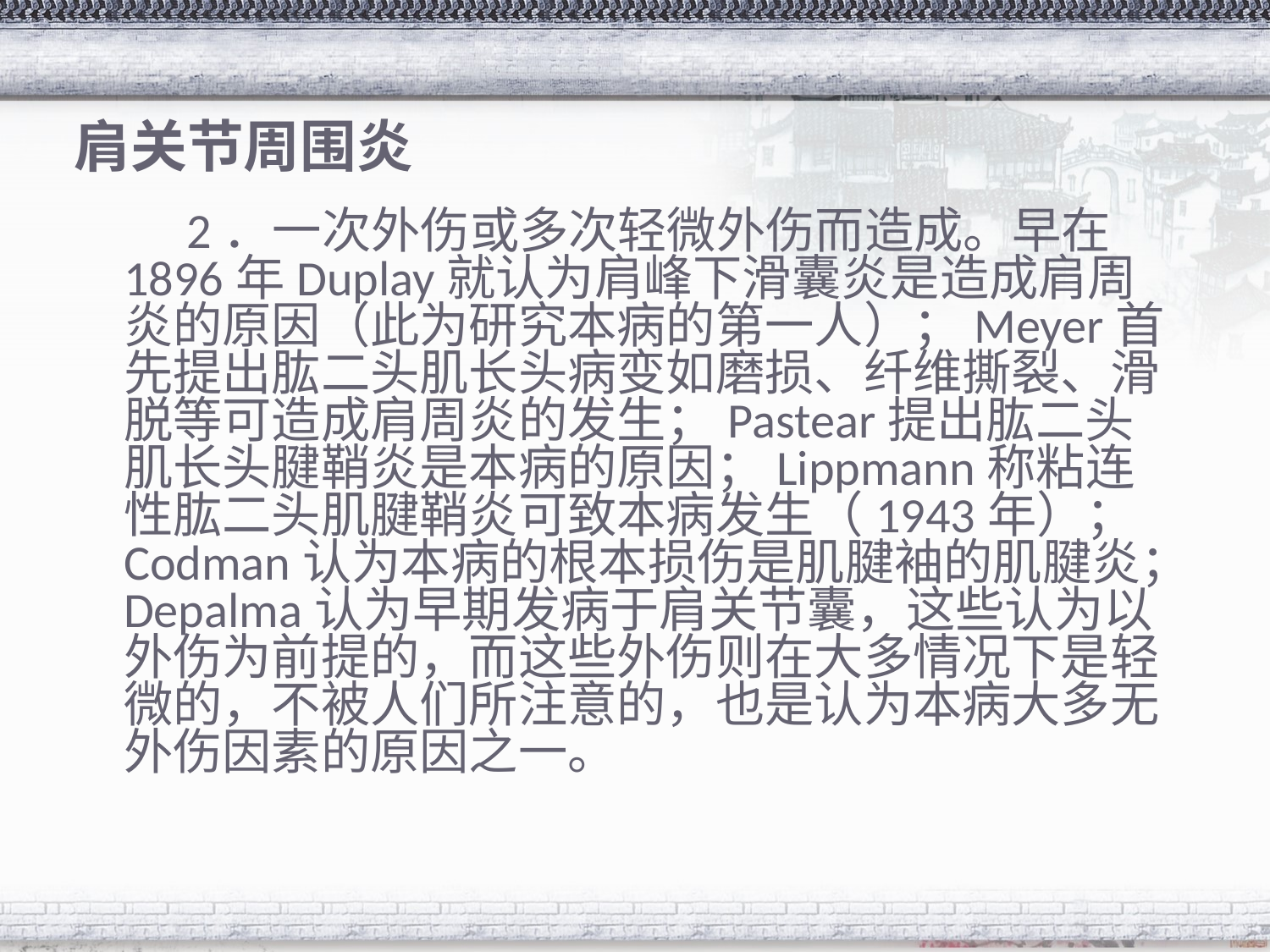

# 肩关节周围炎
          2．一次外伤或多次轻微外伤而造成。早在1896年Duplay就认为肩峰下滑囊炎是造成肩周炎的原因（此为研究本病的第一人）；Meyer首先提出肱二头肌长头病变如磨损、纤维撕裂、滑脱等可造成肩周炎的发生；Pastear提出肱二头肌长头腱鞘炎是本病的原因；Lippmann称粘连性肱二头肌腱鞘炎可致本病发生（1943年）；Codman认为本病的根本损伤是肌腱袖的肌腱炎；Depalma认为早期发病于肩关节囊，这些认为以外伤为前提的，而这些外伤则在大多情况下是轻微的，不被人们所注意的，也是认为本病大多无外伤因素的原因之一。